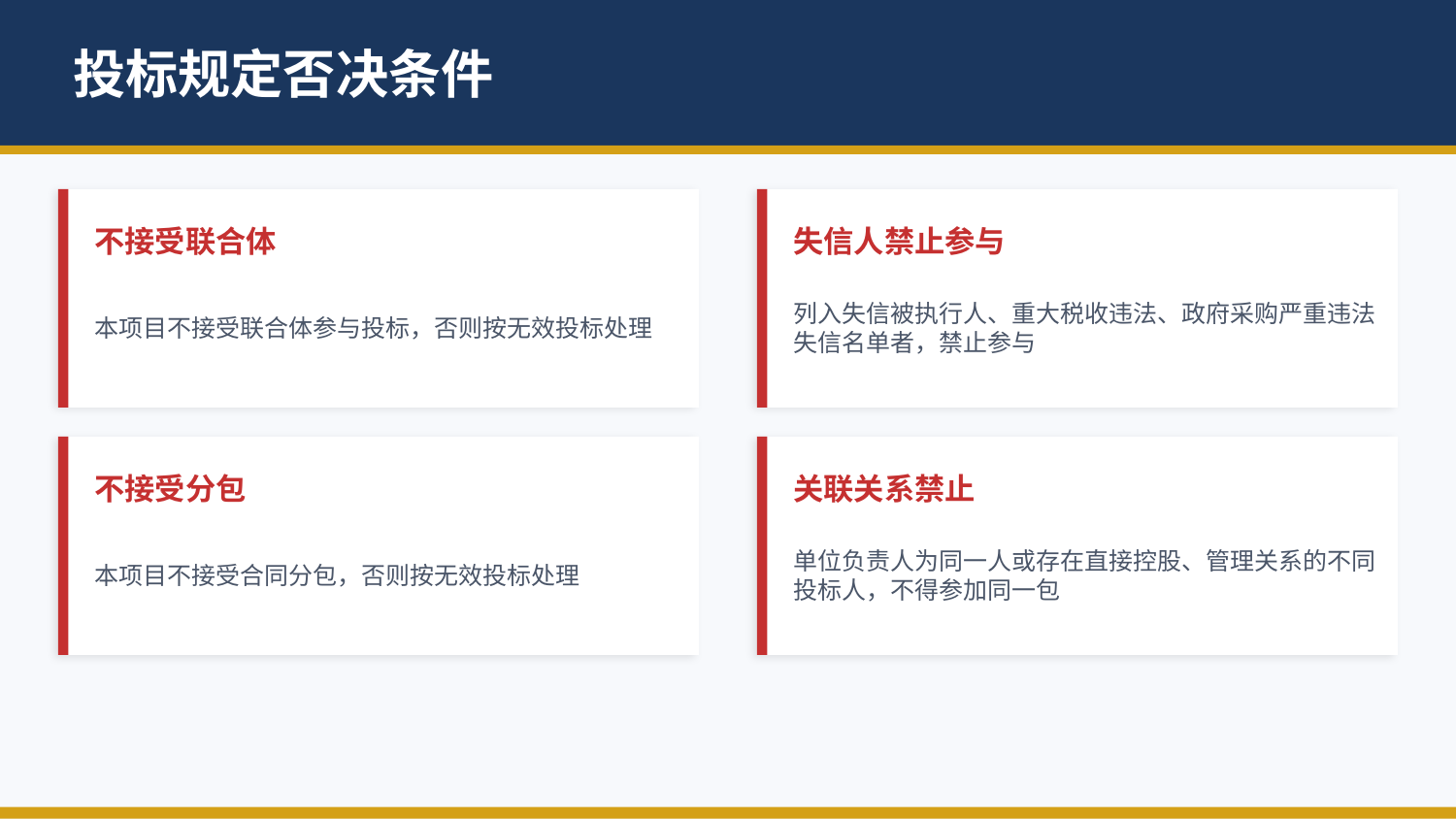

投标规定否决条件

不接受联合体
失信人禁止参与
本项目不接受联合体参与投标，否则按无效投标处理
列入失信被执行人、重大税收违法、政府采购严重违法失信名单者，禁止参与

不接受分包
关联关系禁止
本项目不接受合同分包，否则按无效投标处理
单位负责人为同一人或存在直接控股、管理关系的不同投标人，不得参加同一包